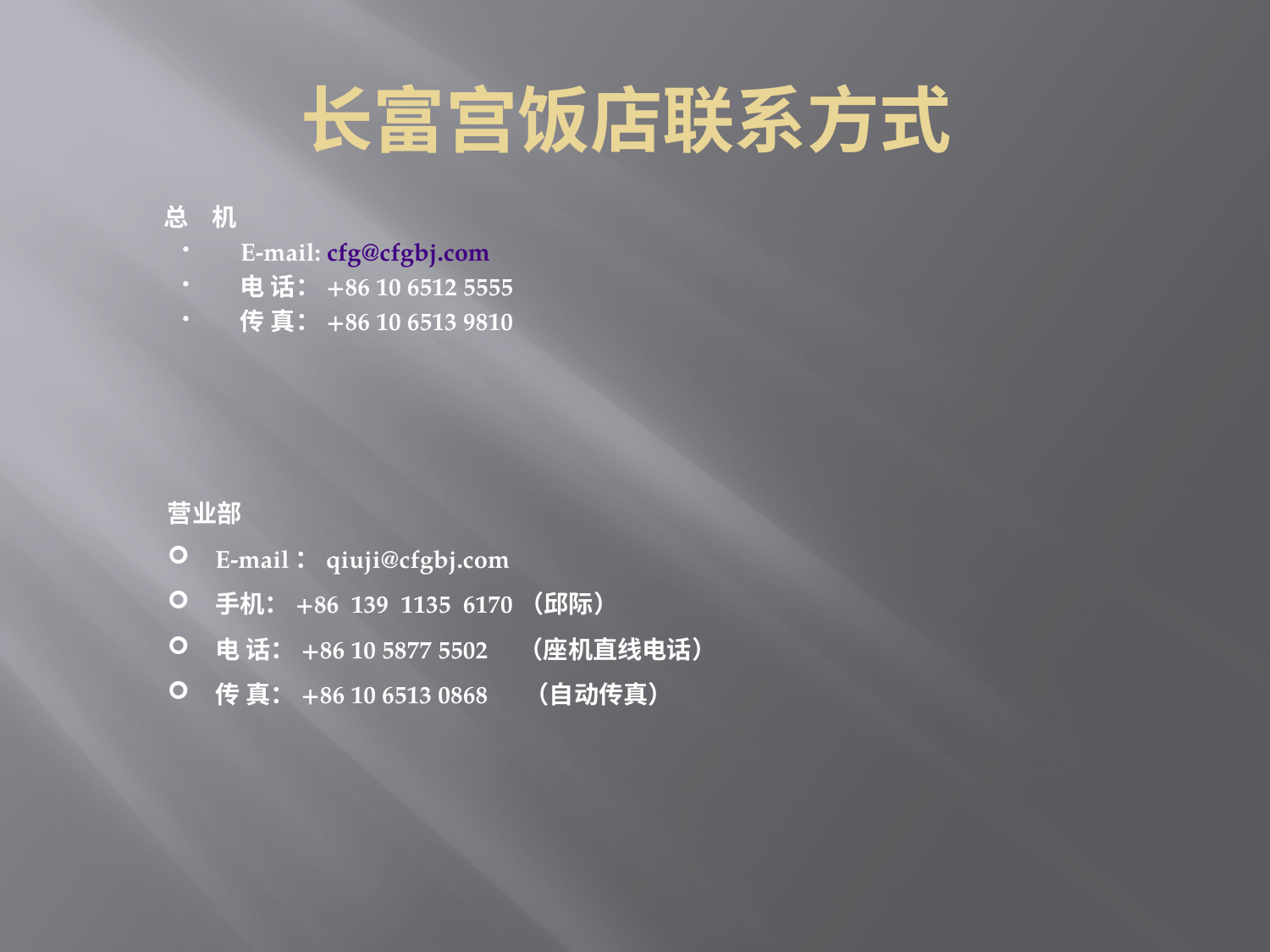

# 长富宫饭店联系方式
总    机
E-mail: cfg@cfgbj.com
电 话：+86 10 6512 5555
传 真：+86 10 6513 9810

营业部
E-mail：qiuji@cfgbj.com
手机：+86  139  1135  6170（邱际）
电 话：+86 10 5877 5502    （座机直线电话）
传 真：+86 10 6513 0868     （自动传真）